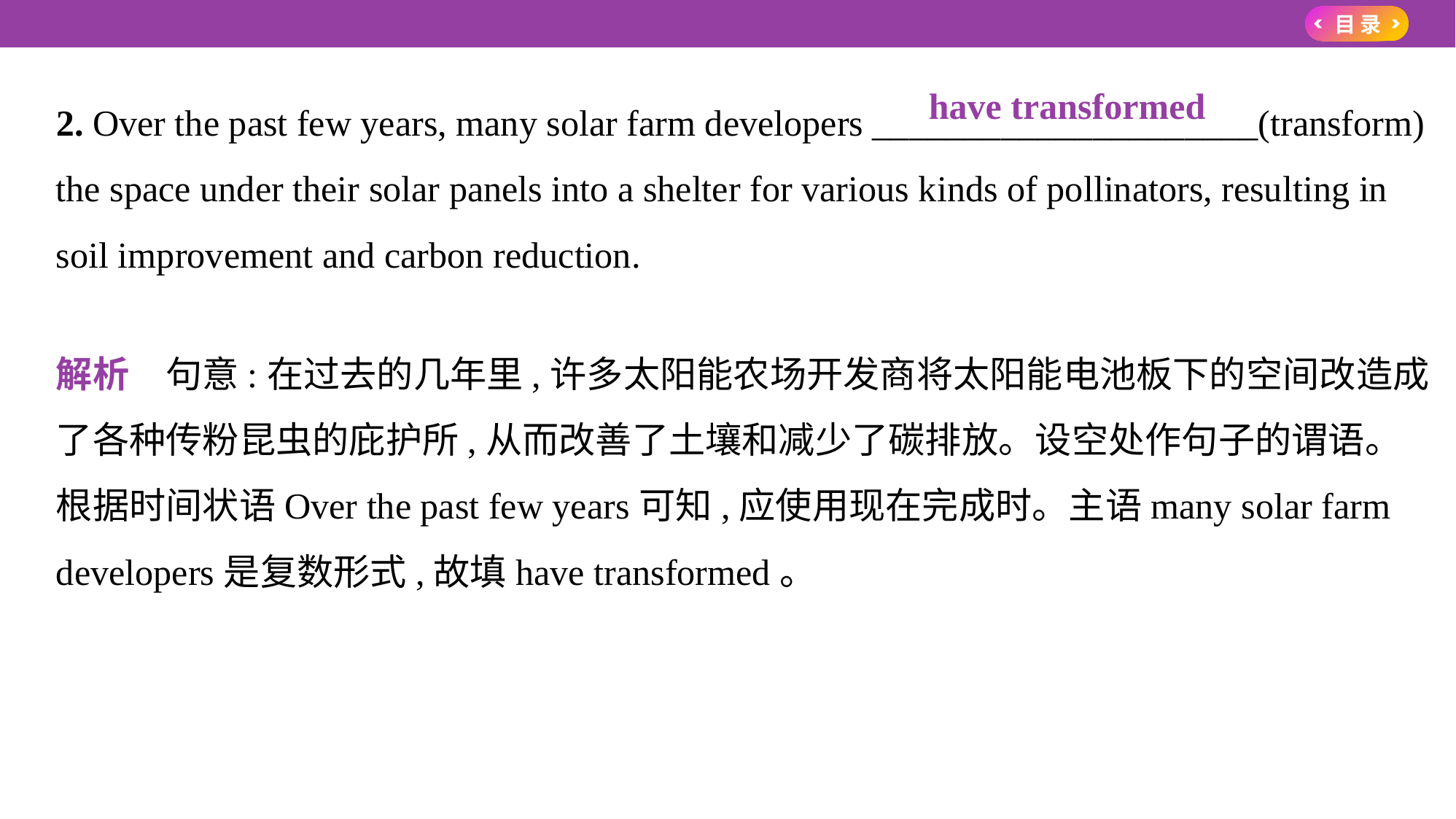

2. Over the past few years, many solar farm developers _____________________(transform)
the space under their solar panels into a shelter for various kinds of pollinators, resulting in
soil improvement and carbon reduction.

解析　句意:在过去的几年里,许多太阳能农场开发商将太阳能电池板下的空间改造成
了各种传粉昆虫的庇护所,从而改善了土壤和减少了碳排放。设空处作句子的谓语。
根据时间状语Over the past few years可知,应使用现在完成时。主语many solar farm
developers是复数形式,故填have transformed。
　have transformed